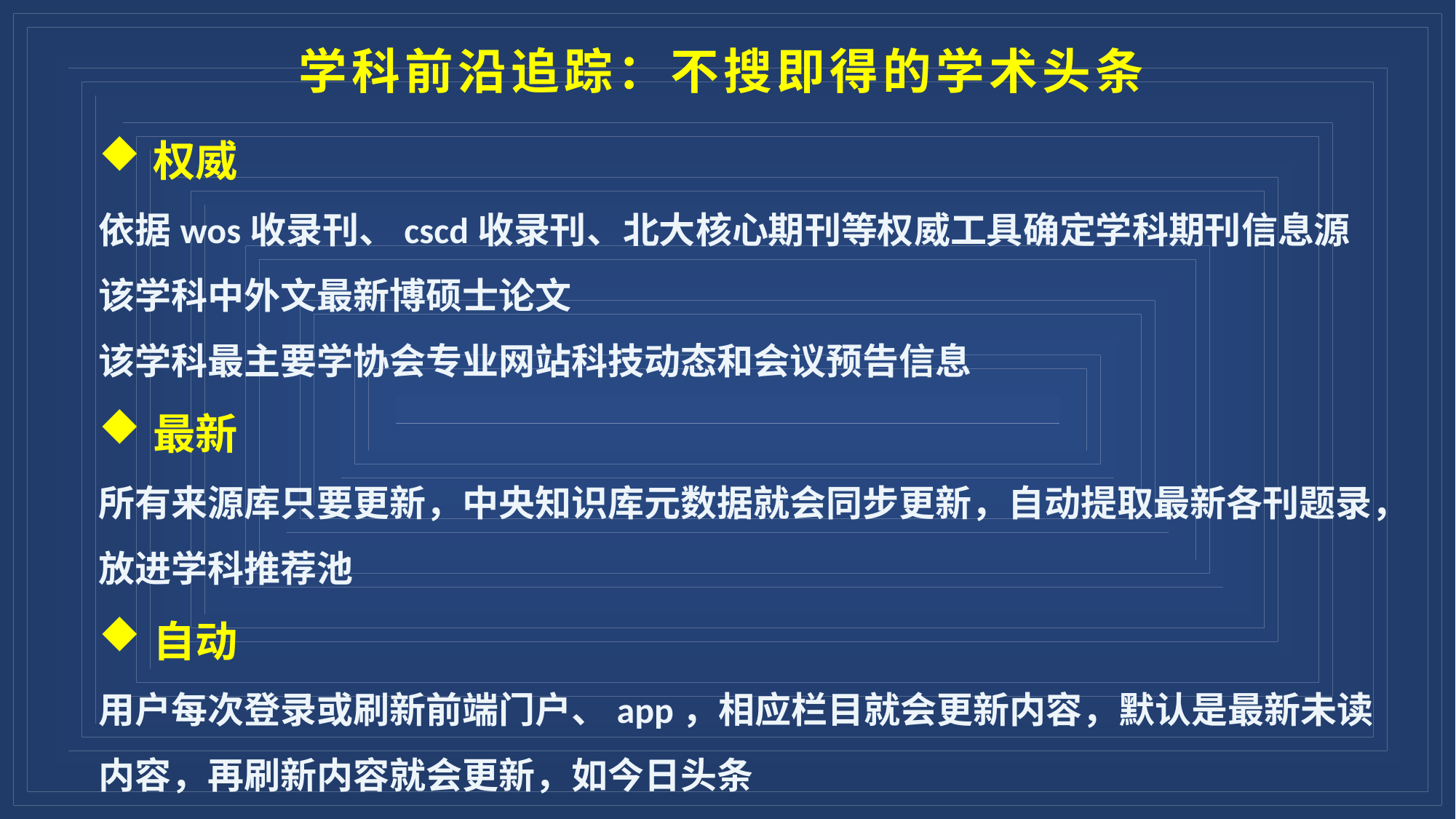

学科前沿追踪：不搜即得的学术头条
权威
依据wos收录刊、cscd收录刊、北大核心期刊等权威工具确定学科期刊信息源
该学科中外文最新博硕士论文
该学科最主要学协会专业网站科技动态和会议预告信息
最新
所有来源库只要更新，中央知识库元数据就会同步更新，自动提取最新各刊题录，放进学科推荐池
自动
用户每次登录或刷新前端门户、app，相应栏目就会更新内容，默认是最新未读内容，再刷新内容就会更新，如今日头条